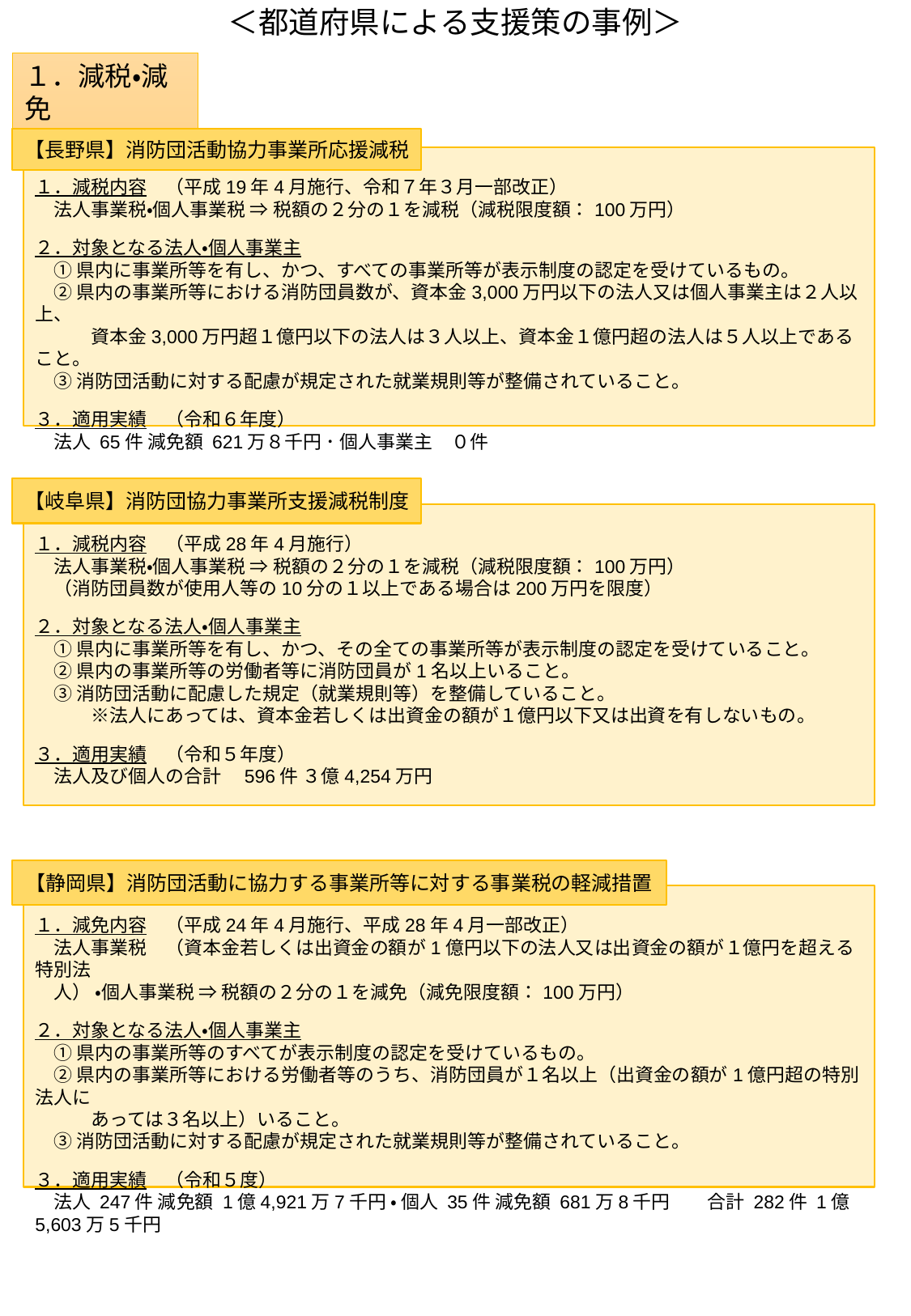

＜都道府県による支援策の事例＞
１．減税・減免
【長野県】消防団活動協力事業所応援減税

１．減税内容　（平成19年4月施行、令和７年３月一部改正）
　法人事業税・個人事業税 ⇒ 税額の２分の１を減税（減税限度額：100万円）

２．対象となる法人・個人事業主
　① 県内に事業所等を有し、かつ、すべての事業所等が表示制度の認定を受けているもの。
　② 県内の事業所等における消防団員数が、資本金3,000万円以下の法人又は個人事業主は２人以上、
　　　資本金3,000万円超１億円以下の法人は３人以上、資本金１億円超の法人は５人以上であること。
　③ 消防団活動に対する配慮が規定された就業規則等が整備されていること。

３．適用実績　（令和６年度）
　法人 65件 減免額 621万８千円 ･ 個人事業主　０件
【岐阜県】消防団協力事業所支援減税制度

１．減税内容　（平成28年4月施行）
　法人事業税・個人事業税 ⇒ 税額の２分の１を減税（減税限度額：100万円）
　（消防団員数が使用人等の10分の１以上である場合は200万円を限度）

２．対象となる法人・個人事業主
　① 県内に事業所等を有し、かつ、その全ての事業所等が表示制度の認定を受けていること。
　② 県内の事業所等の労働者等に消防団員が1名以上いること。
　③ 消防団活動に配慮した規定（就業規則等）を整備していること。
　　　※法人にあっては、資本金若しくは出資金の額が１億円以下又は出資を有しないもの。

３．適用実績　（令和５年度）
　法人及び個人の合計　596件 ３億4,254万円
【静岡県】消防団活動に協力する事業所等に対する事業税の軽減措置

１．減免内容　（平成24年4月施行、平成28年4月一部改正）
　法人事業税　（資本金若しくは出資金の額が1億円以下の法人又は出資金の額が１億円を超える特別法
　人） ・個人事業税 ⇒ 税額の２分の１を減免（減免限度額：100万円）

２．対象となる法人・個人事業主
　① 県内の事業所等のすべてが表示制度の認定を受けているもの。
　② 県内の事業所等における労働者等のうち、消防団員が１名以上（出資金の額が1億円超の特別法人に
　　　あっては３名以上）いること。
　③ 消防団活動に対する配慮が規定された就業規則等が整備されていること。

３．適用実績　（令和５度）
　法人 247件 減免額 1億4,921万7千円 ・ 個人 35件 減免額 681万8千円　　合計 282件 1億5,603万5千円